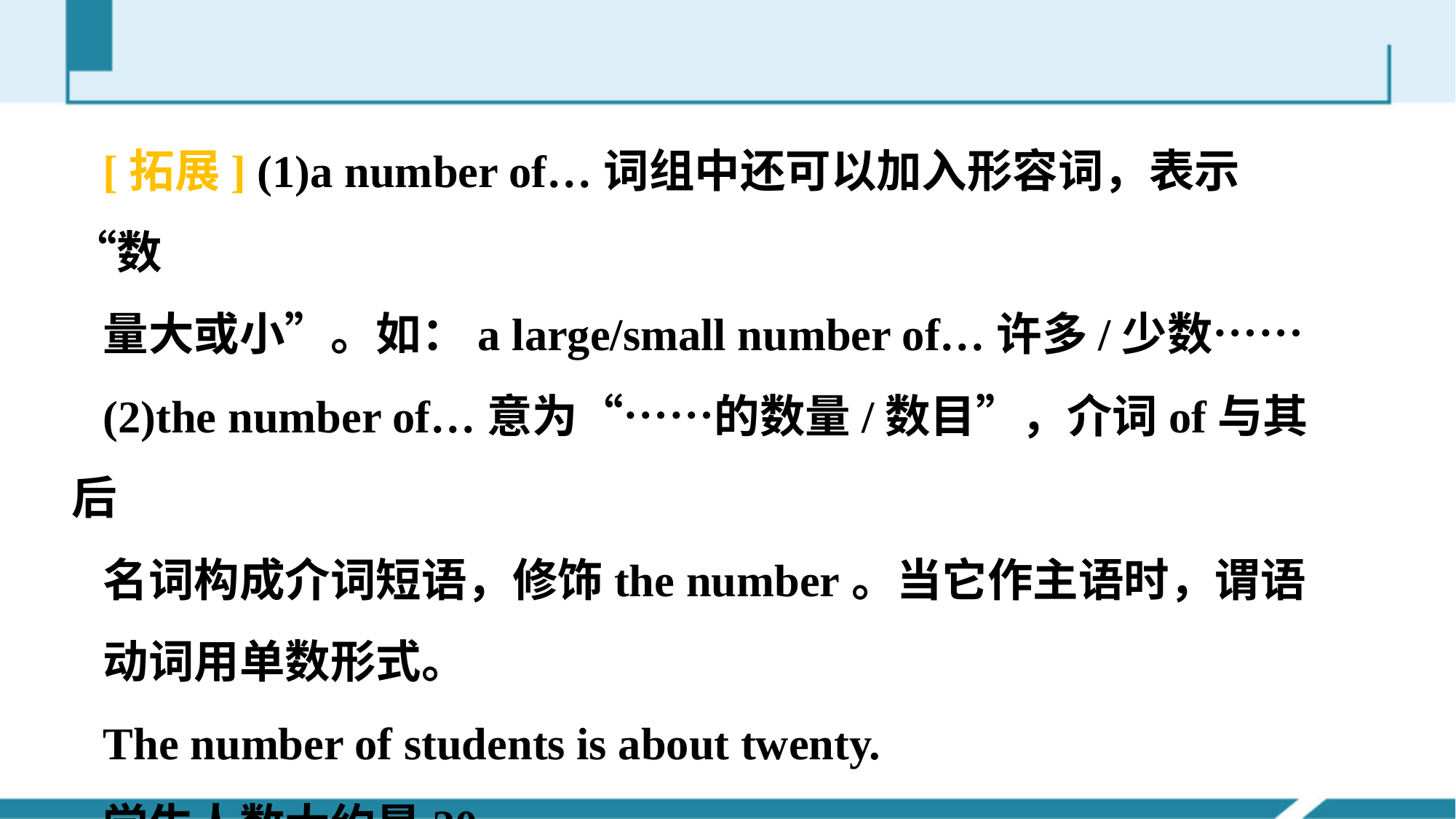

[拓展] (1)a number of…词组中还可以加入形容词，表示“数
量大或小”。如：a large/small number of…许多/少数……
(2)the number of…意为“……的数量/数目”，介词of与其后
名词构成介词短语，修饰the number。当它作主语时，谓语
动词用单数形式。
The number of students is about twenty.
学生人数大约是20。